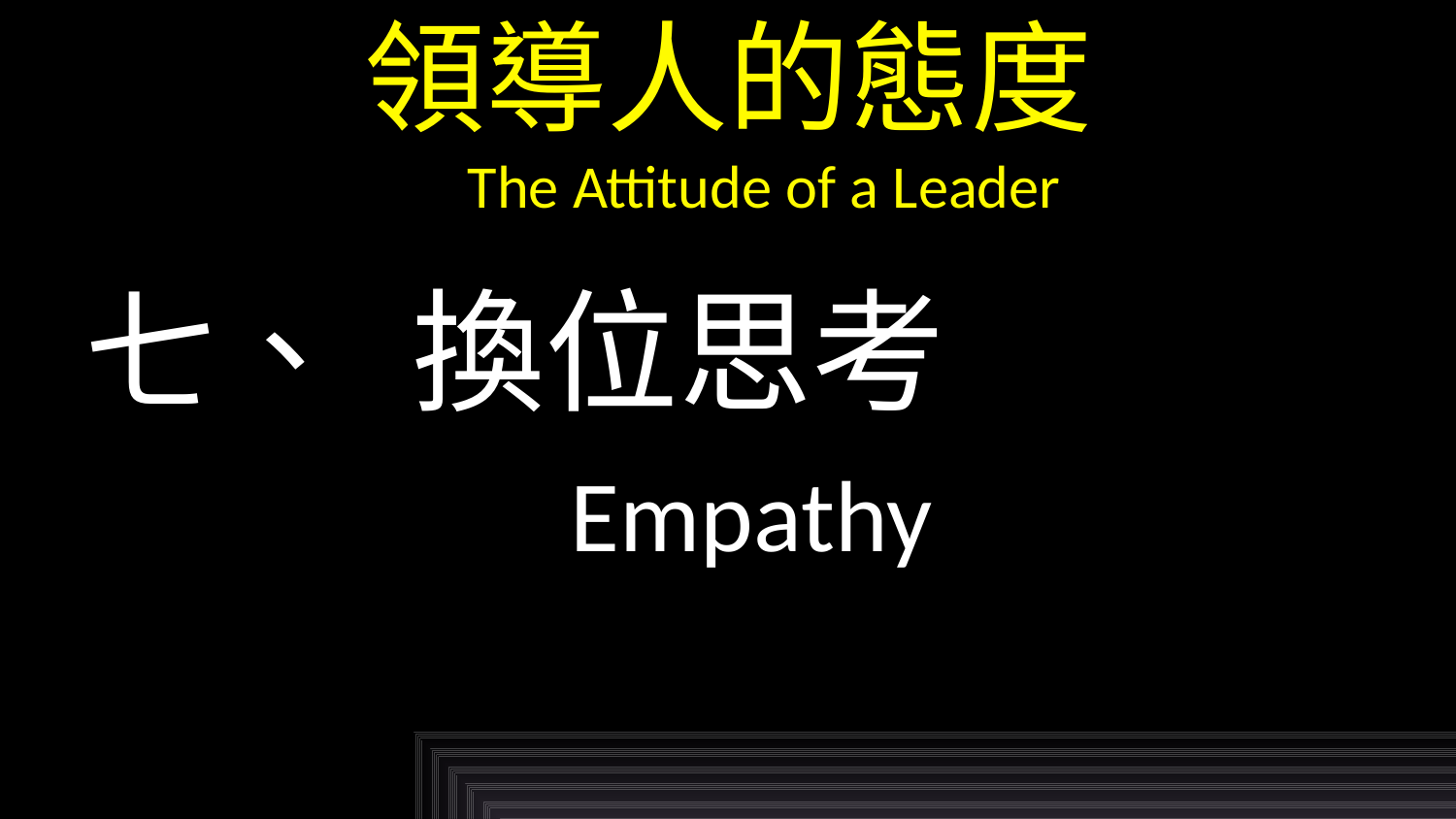

# 領導人的態度 The Attitude of a Leader
七、  換位思考
Empathy